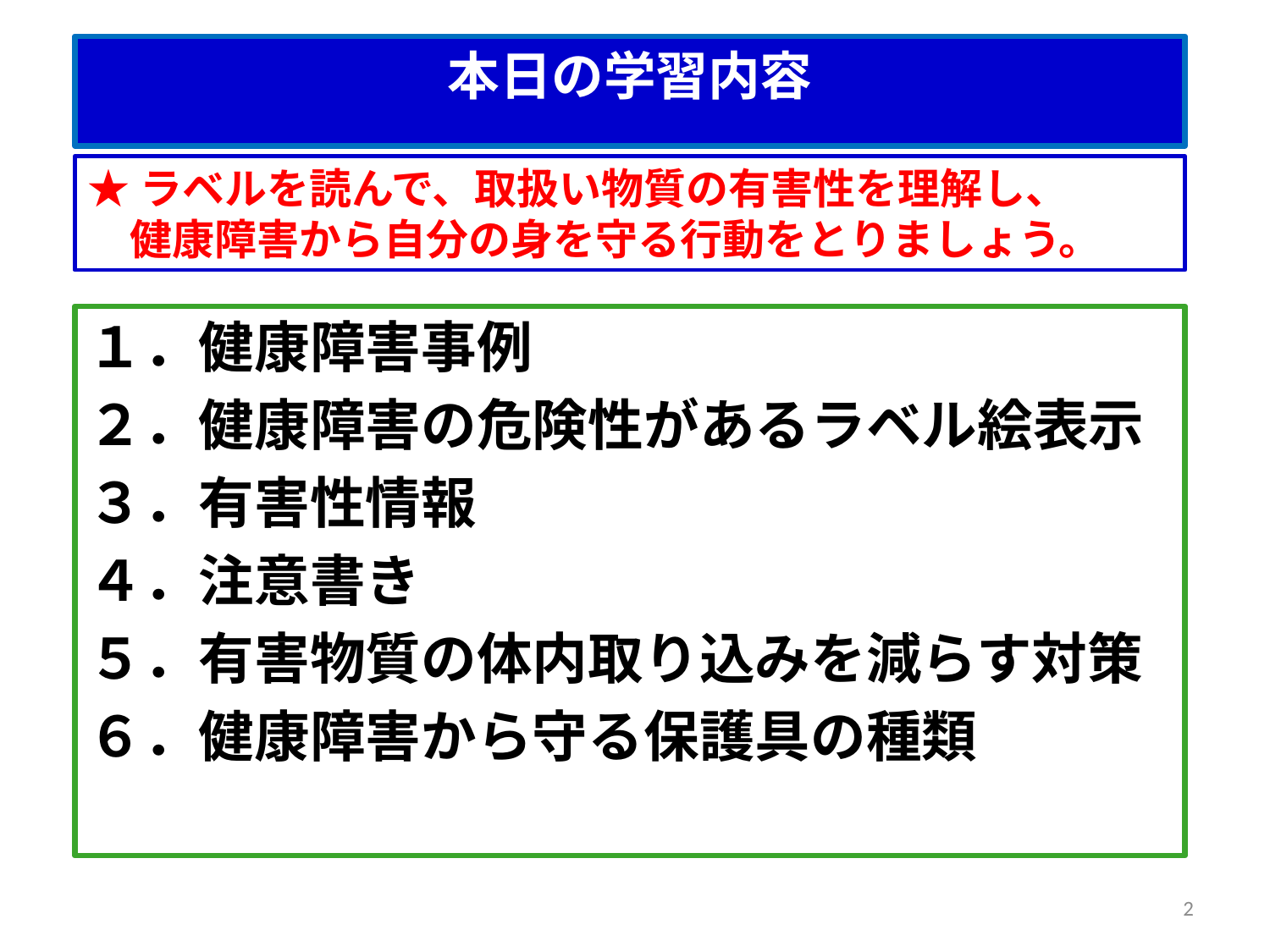

# 本日の学習内容
★ラベルを読んで、取扱い物質の有害性を理解し、
　健康障害から自分の身を守る行動をとりましょう。
１．健康障害事例
２．健康障害の危険性があるラベル絵表示
３．有害性情報
４．注意書き
５．有害物質の体内取り込みを減らす対策
６．健康障害から守る保護具の種類
2